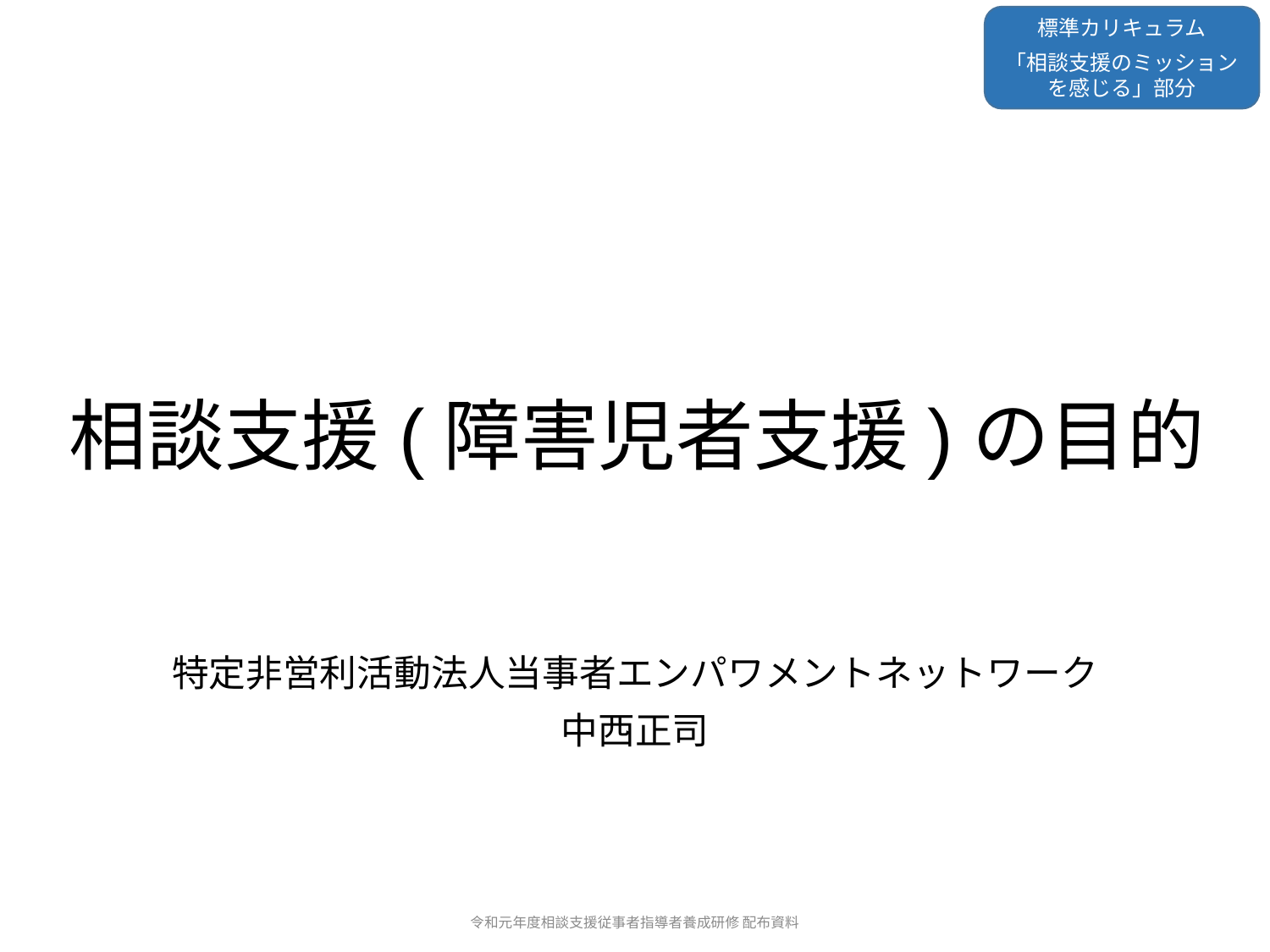

標準カリキュラム

「相談支援のミッションを感じる」部分
# 相談支援(障害児者支援)の目的

特定非営利活動法人当事者エンパワメントネットワーク
中西正司
令和元年度相談支援従事者指導者養成研修 配布資料